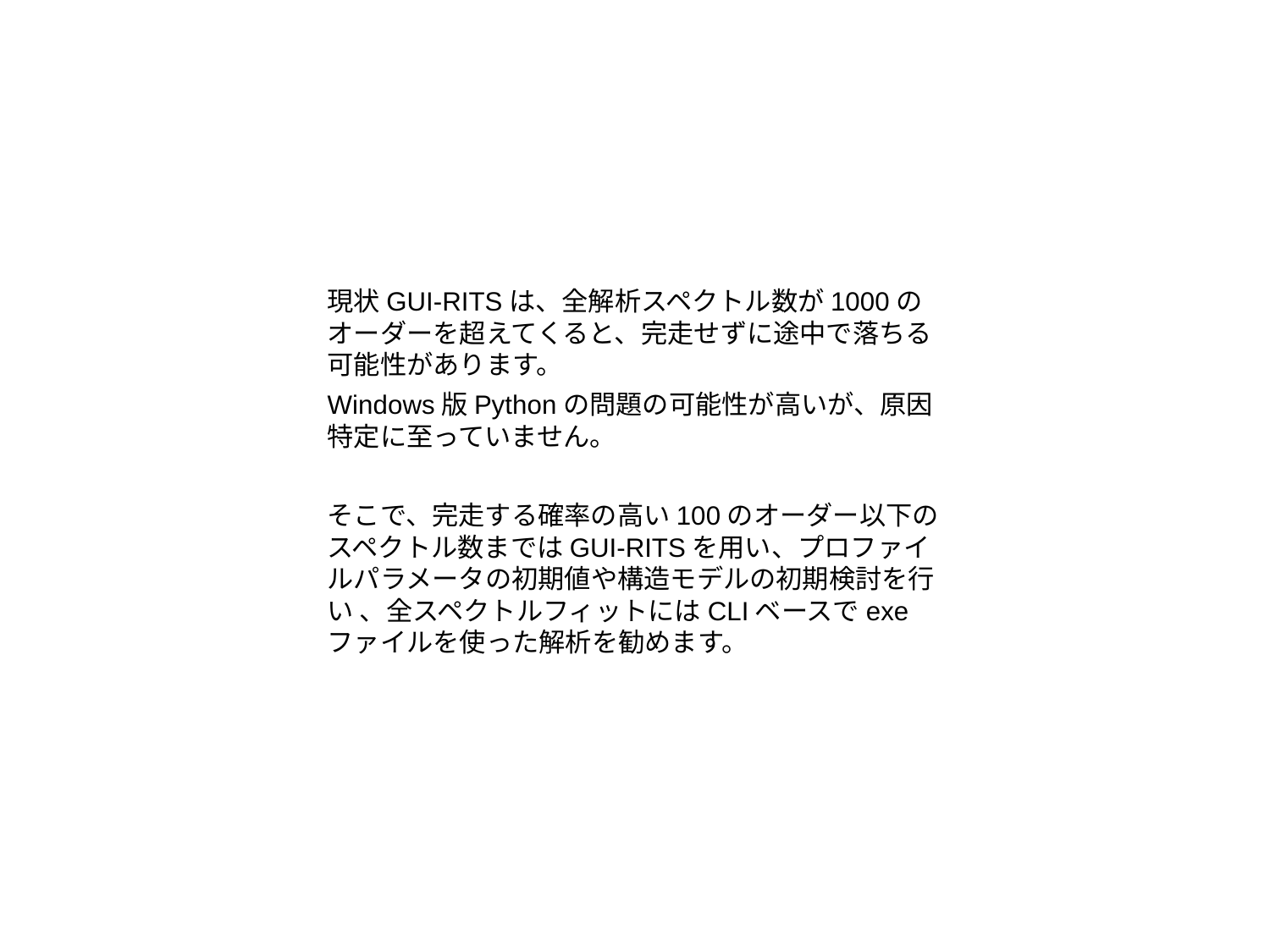

現状GUI-RITSは、全解析スペクトル数が1000のオーダーを超えてくると、完走せずに途中で落ちる可能性があります。
Windows版Pythonの問題の可能性が高いが、原因特定に至っていません。

そこで、完走する確率の高い100のオーダー以下のスペクトル数まではGUI-RITSを用い、プロファイルパラメータの初期値や構造モデルの初期検討を行い 、全スペクトルフィットにはCLIベースでexeファイルを使った解析を勧めます。